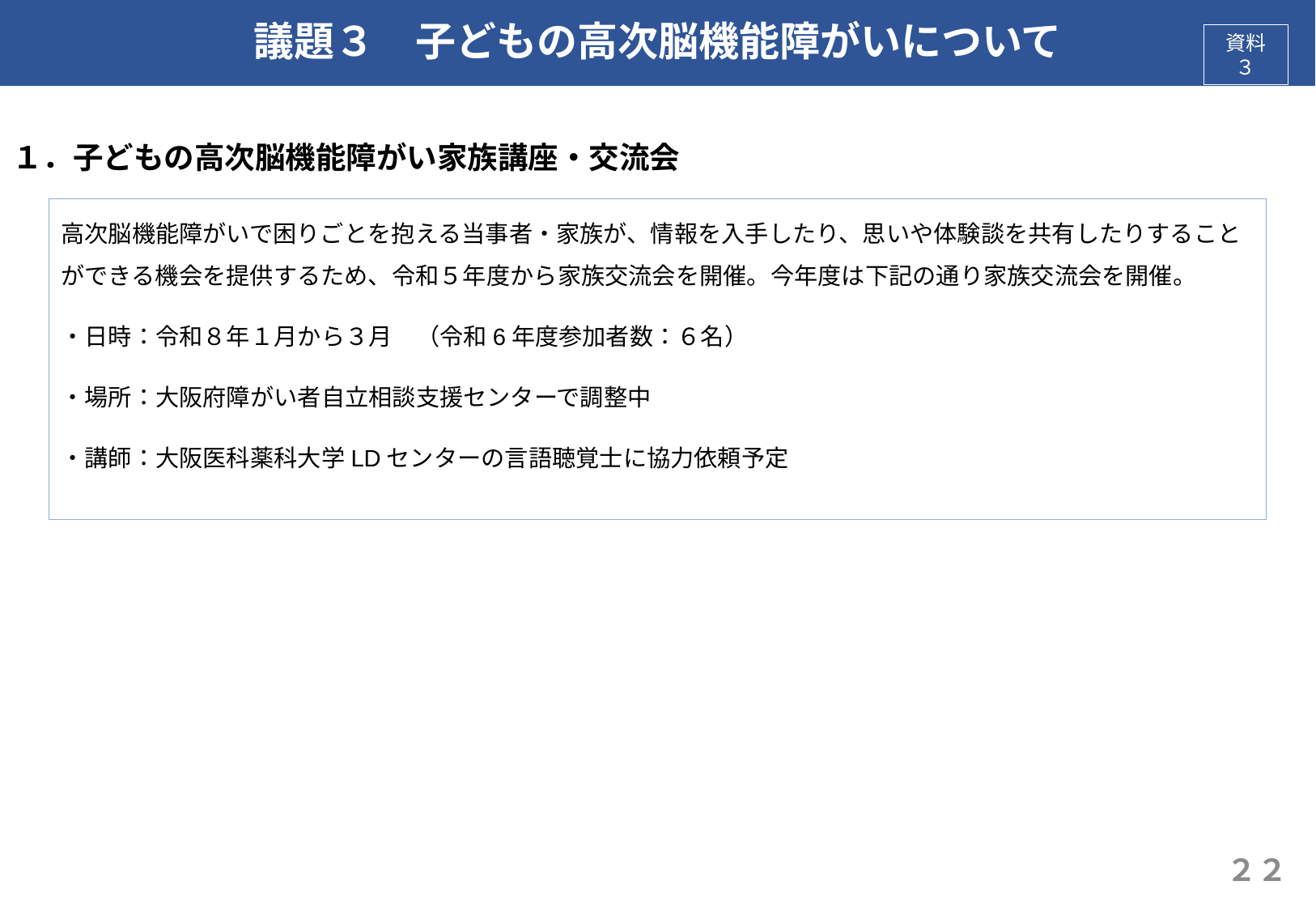

# 議題３　子どもの高次脳機能障がいについて
資料３
１．子どもの高次脳機能障がい家族講座・交流会

高次脳機能障がいで困りごとを抱える当事者・家族が、情報を入手したり、思いや体験談を共有したりすることができる機会を提供するため、令和５年度から家族交流会を開催。今年度は下記の通り家族交流会を開催。

・日時：令和８年１月から３月　（令和6年度参加者数：６名）

・場所：大阪府障がい者自立相談支援センターで調整中

・講師：大阪医科薬科大学LDセンターの言語聴覚士に協力依頼予定

２２